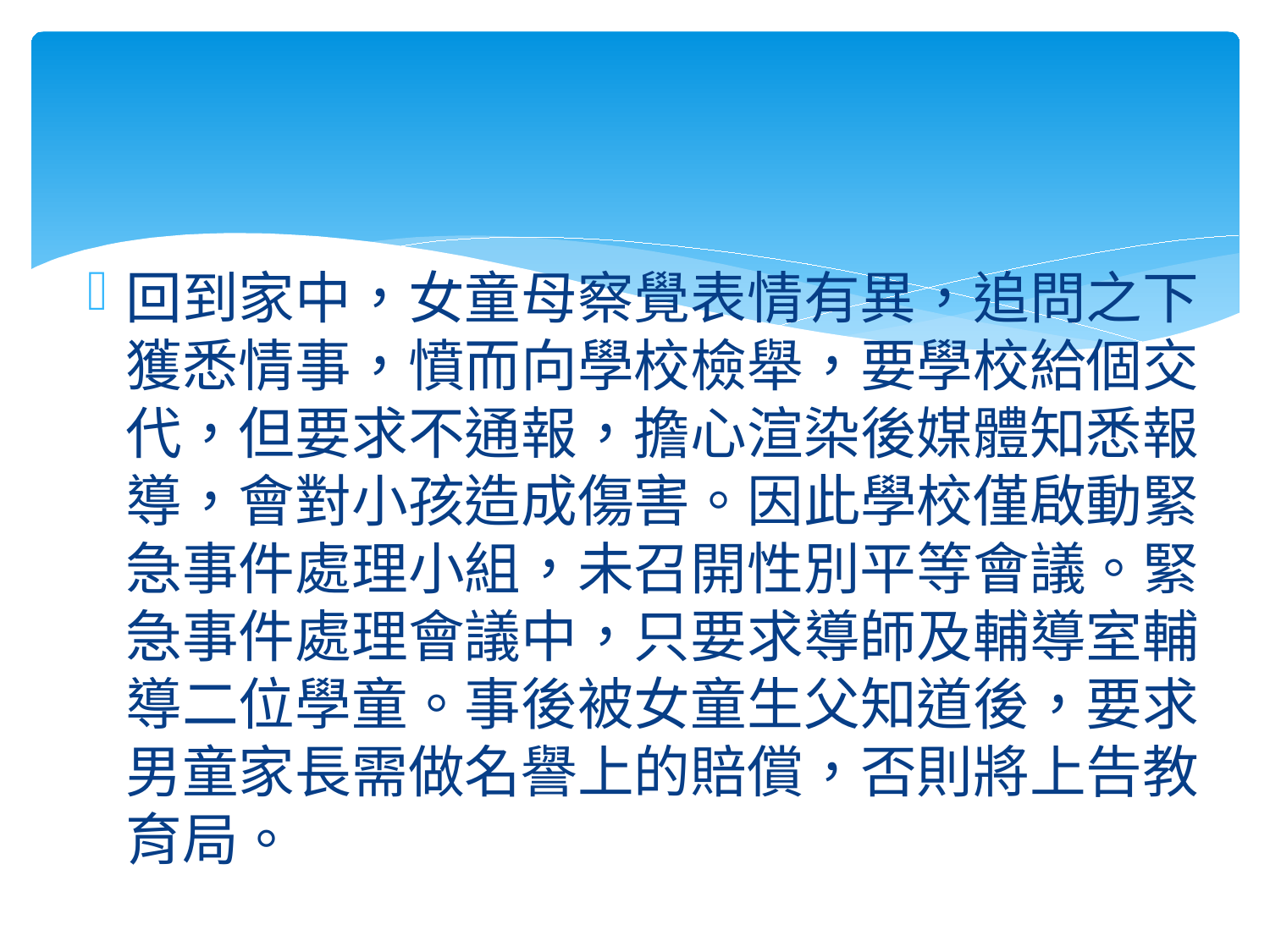

回到家中，女童母察覺表情有異，追問之下獲悉情事，憤而向學校檢舉，要學校給個交代，但要求不通報，擔心渲染後媒體知悉報導，會對小孩造成傷害。因此學校僅啟動緊急事件處理小組，未召開性別平等會議。緊急事件處理會議中，只要求導師及輔導室輔導二位學童。事後被女童生父知道後，要求男童家長需做名譽上的賠償，否則將上告教育局。